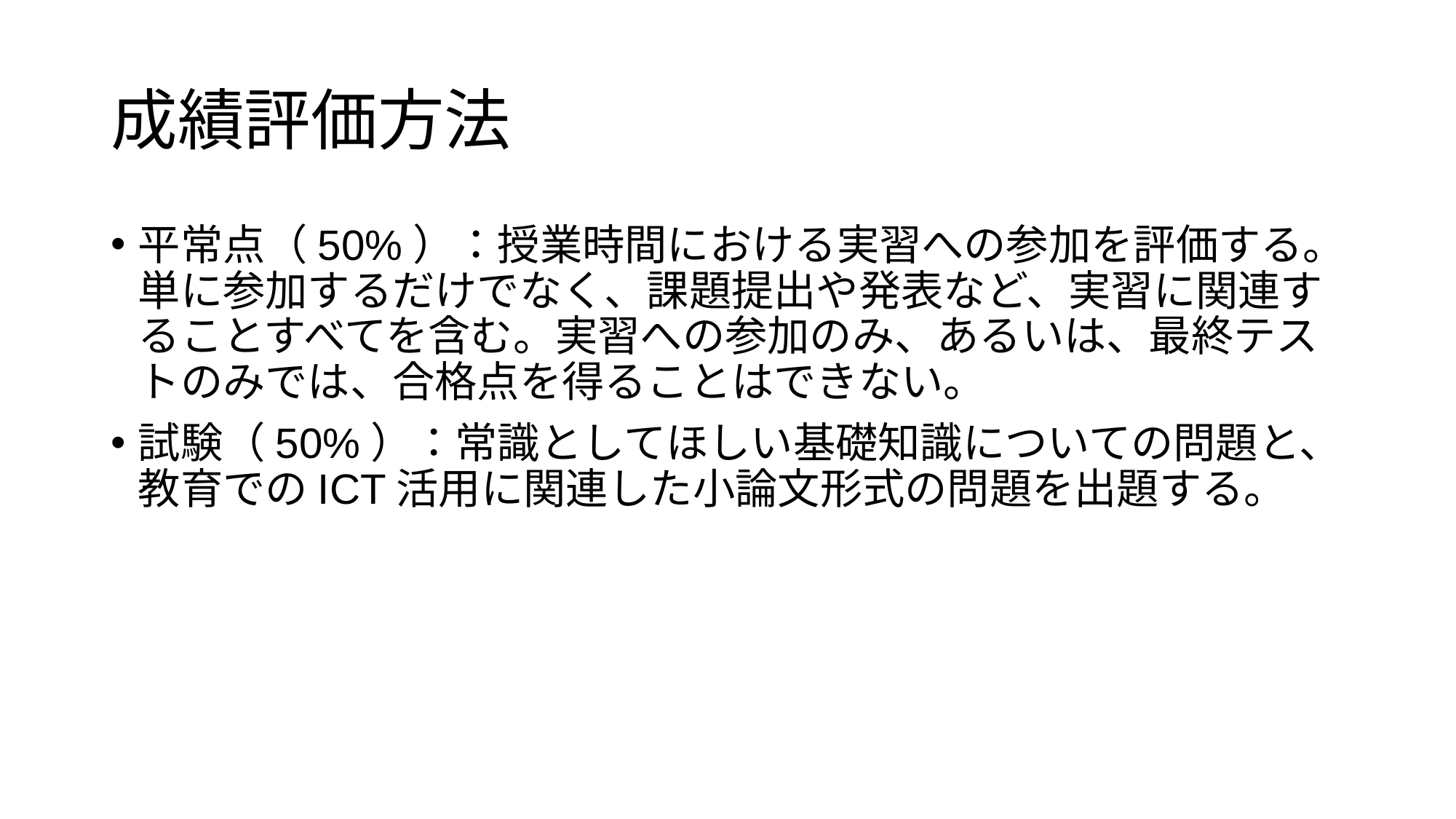

# 成績評価方法
平常点（50%）：授業時間における実習への参加を評価する。単に参加するだけでなく、課題提出や発表など、実習に関連することすべてを含む。実習への参加のみ、あるいは、最終テストのみでは、合格点を得ることはできない。
試験（50%）：常識としてほしい基礎知識についての問題と、教育でのICT活用に関連した小論文形式の問題を出題する。